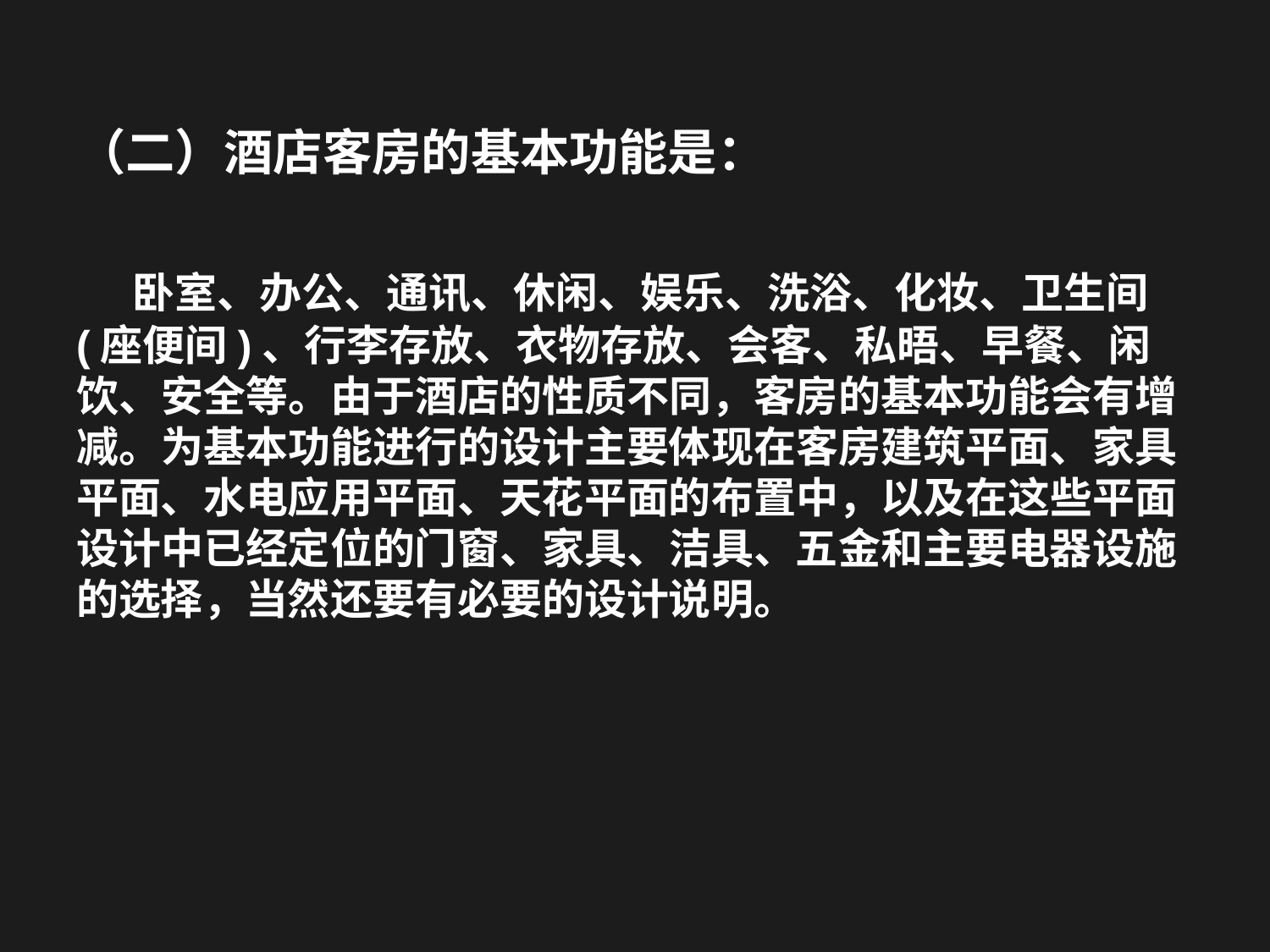

# （二）酒店客房的基本功能是：

    卧室、办公、通讯、休闲、娱乐、洗浴、化妆、卫生间(座便间)、行李存放、衣物存放、会客、私晤、早餐、闲饮、安全等。由于酒店的性质不同，客房的基本功能会有增减。为基本功能进行的设计主要体现在客房建筑平面、家具平面、水电应用平面、天花平面的布置中，以及在这些平面设计中已经定位的门窗、家具、洁具、五金和主要电器设施的选择，当然还要有必要的设计说明。